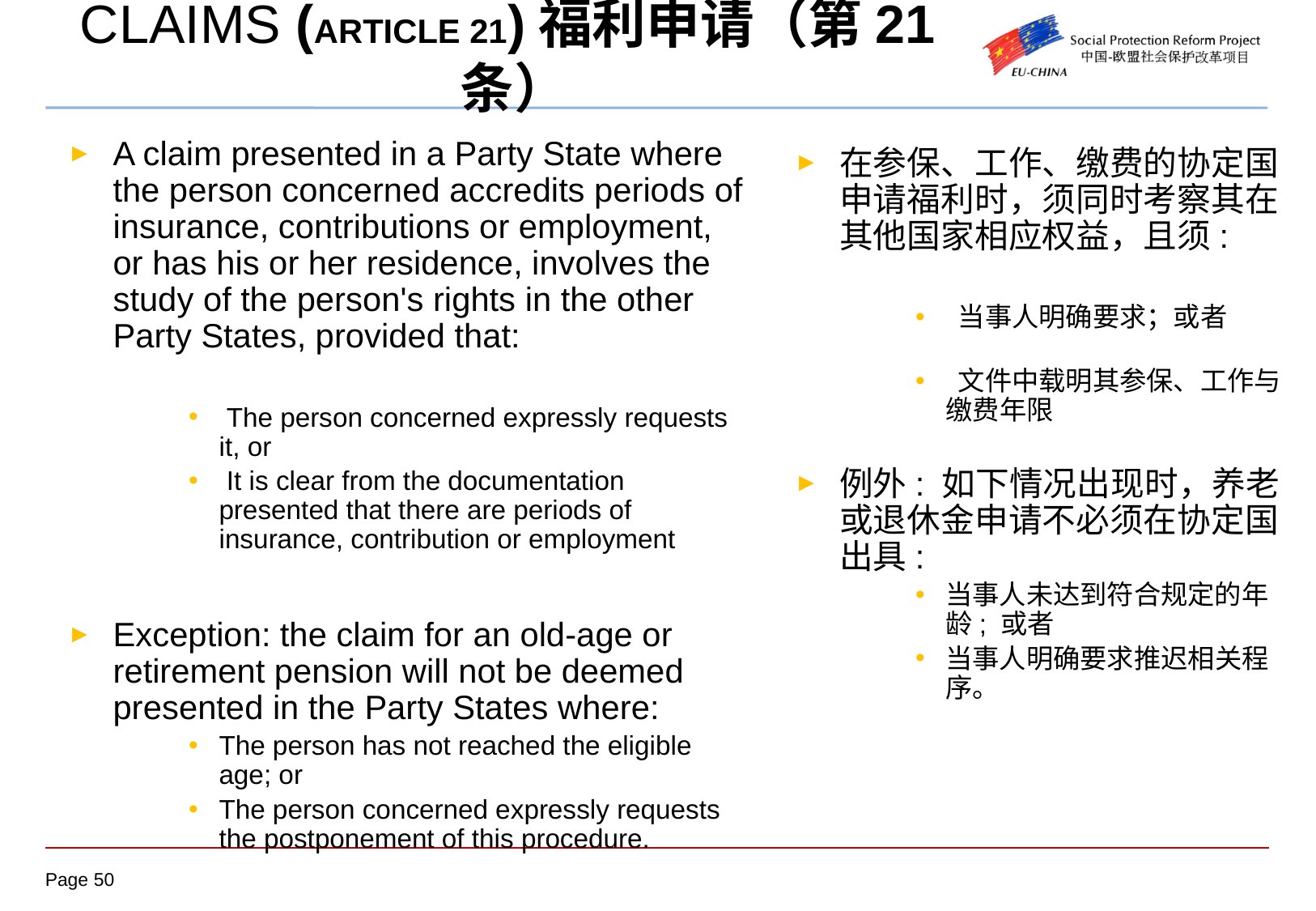

# CLAIMS (ARTICLE 21)福利申请（第21条）
A claim presented in a Party State where the person concerned accredits periods of insurance, contributions or employment, or has his or her residence, involves the study of the person's rights in the other Party States, provided that:

 The person concerned expressly requests it, or
 It is clear from the documentation presented that there are periods of insurance, contribution or employment

Exception: the claim for an old-age or retirement pension will not be deemed presented in the Party States where:
The person has not reached the eligible age; or
The person concerned expressly requests the postponement of this procedure.

在参保、工作、缴费的协定国申请福利时，须同时考察其在其他国家相应权益，且须:

 当事人明确要求；或者
 文件中载明其参保、工作与缴费年限

例外: 如下情况出现时，养老或退休金申请不必须在协定国出具:
当事人未达到符合规定的年龄; 或者
当事人明确要求推迟相关程序。